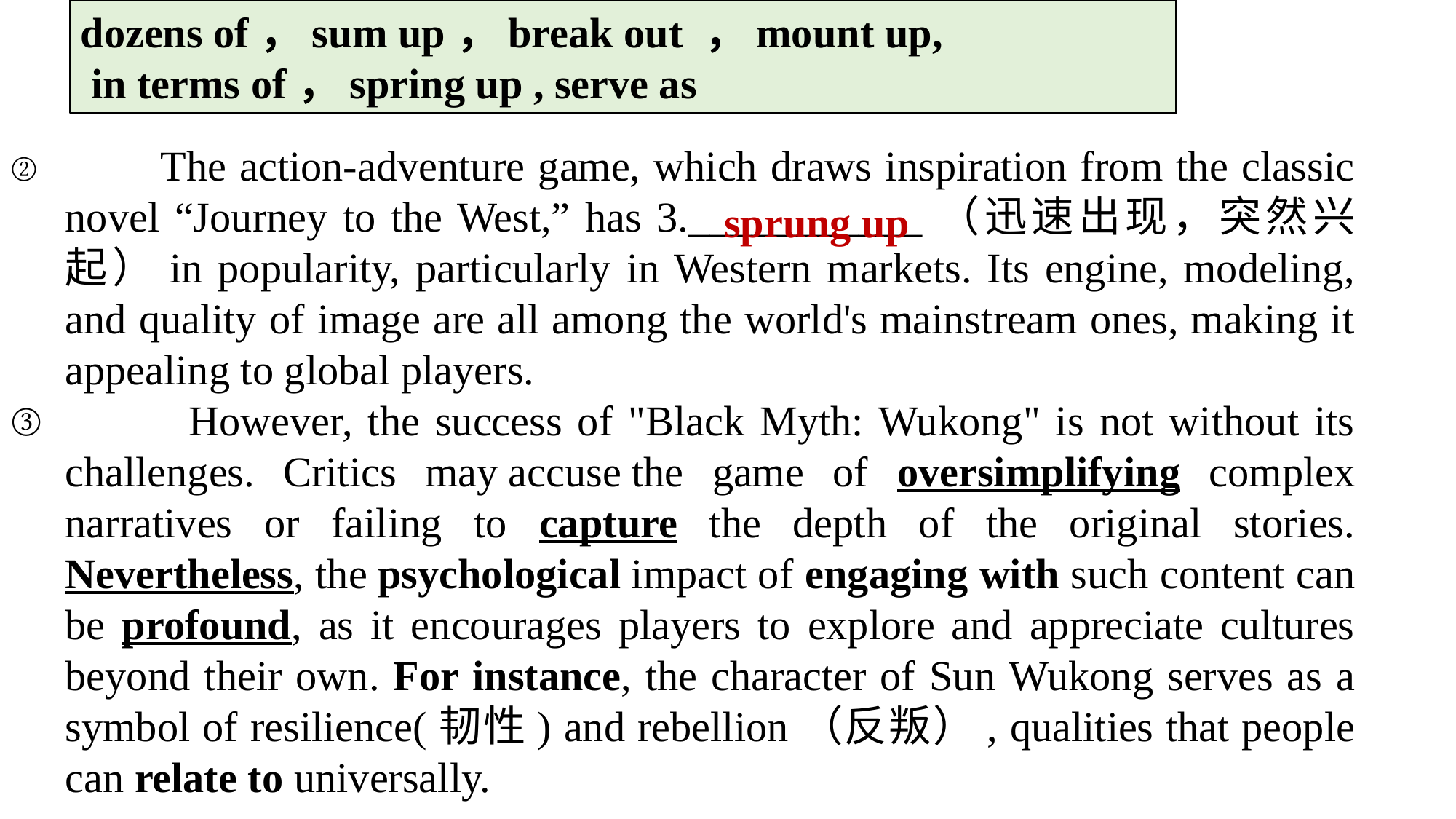

dozens of，sum up，break out ，mount up,
 in terms of，spring up , serve as
        The action-adventure game, which draws inspiration from the classic novel “Journey to the West,” has 3.___________（迅速出现，突然兴起）in popularity, particularly in Western markets. Its engine, modeling, and quality of image are all among the world's mainstream ones, making it appealing to global players.
        However, the success of "Black Myth: Wukong" is not without its challenges. Critics may accuse the game of oversimplifying complex narratives or failing to capture the depth of the original stories. Nevertheless, the psychological impact of engaging with such content can be profound, as it encourages players to explore and appreciate cultures beyond their own. For instance, the character of Sun Wukong serves as a symbol of resilience(韧性) and rebellion（反叛）, qualities that people can relate to universally.

sprung up